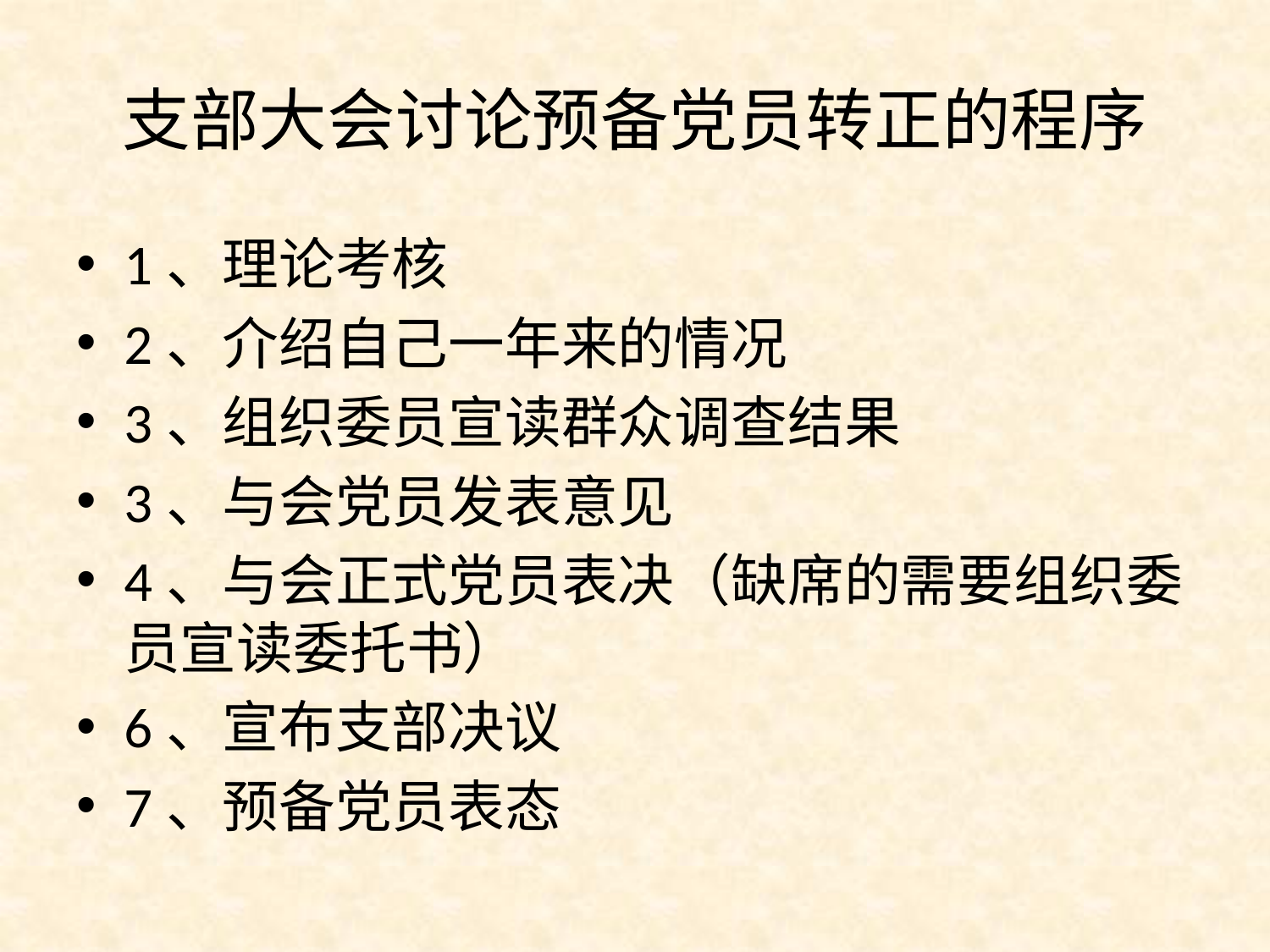

# 支部大会讨论预备党员转正的程序
1、理论考核
2、介绍自己一年来的情况
3、组织委员宣读群众调查结果
3、与会党员发表意见
4、与会正式党员表决（缺席的需要组织委员宣读委托书）
6、宣布支部决议
7、预备党员表态